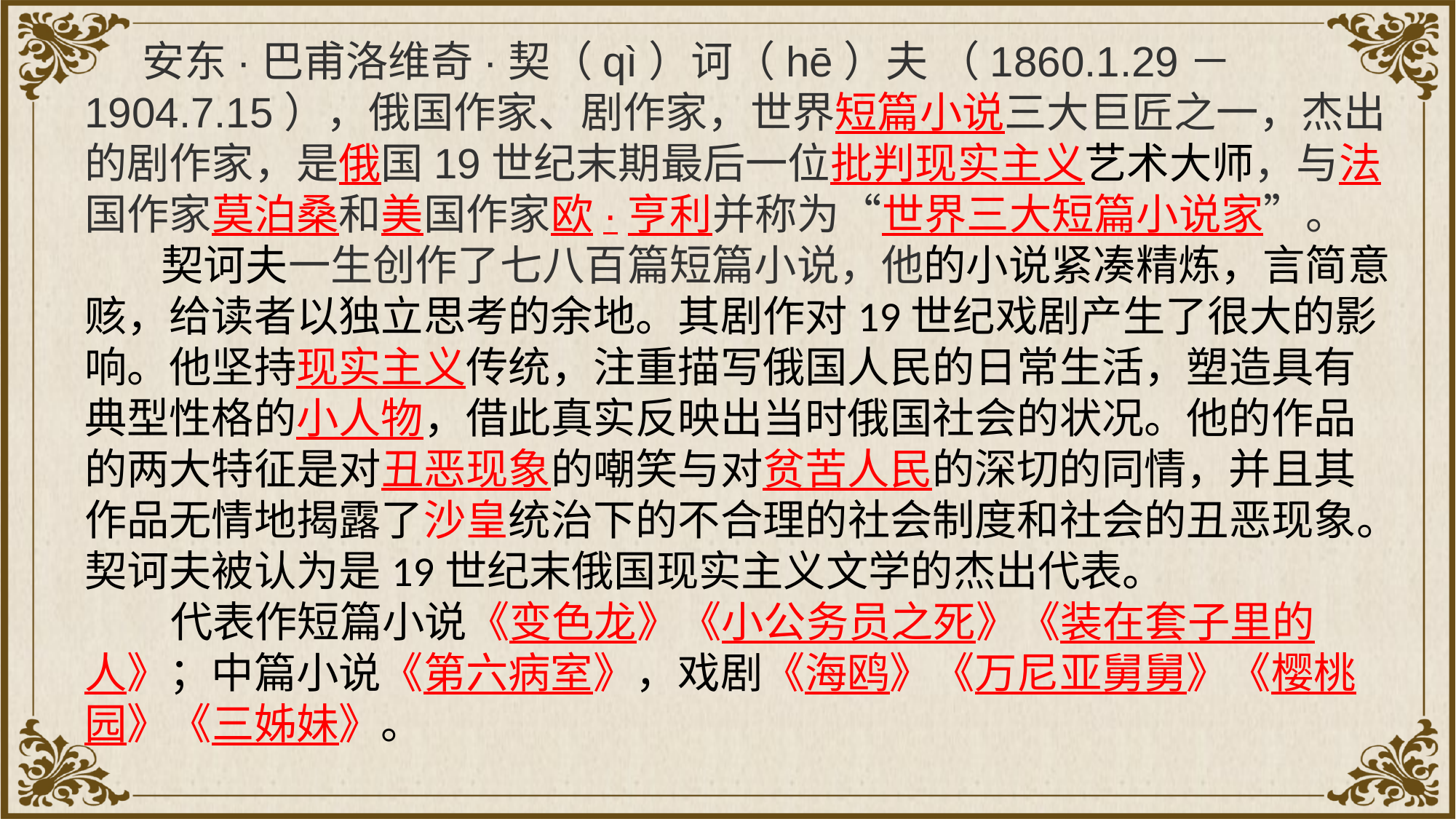

安东·巴甫洛维奇·契（qì）诃（hē）夫 （1860.1.29－1904.7.15），俄国作家、剧作家，世界短篇小说三大巨匠之一，杰出的剧作家，是俄国19世纪末期最后一位批判现实主义艺术大师，与法国作家莫泊桑和美国作家欧·亨利并称为“世界三大短篇小说家”。
       契诃夫一生创作了七八百篇短篇小说，他的小说紧凑精炼，言简意赅，给读者以独立思考的余地。其剧作对19世纪戏剧产生了很大的影响。他坚持现实主义传统，注重描写俄国人民的日常生活，塑造具有典型性格的小人物，借此真实反映出当时俄国社会的状况。他的作品的两大特征是对丑恶现象的嘲笑与对贫苦人民的深切的同情，并且其作品无情地揭露了沙皇统治下的不合理的社会制度和社会的丑恶现象。契诃夫被认为是19世纪末俄国现实主义文学的杰出代表。
        代表作短篇小说《变色龙》《小公务员之死》《装在套子里的人》；中篇小说《第六病室》，戏剧《海鸥》《万尼亚舅舅》《樱桃园》《三姊妹》。